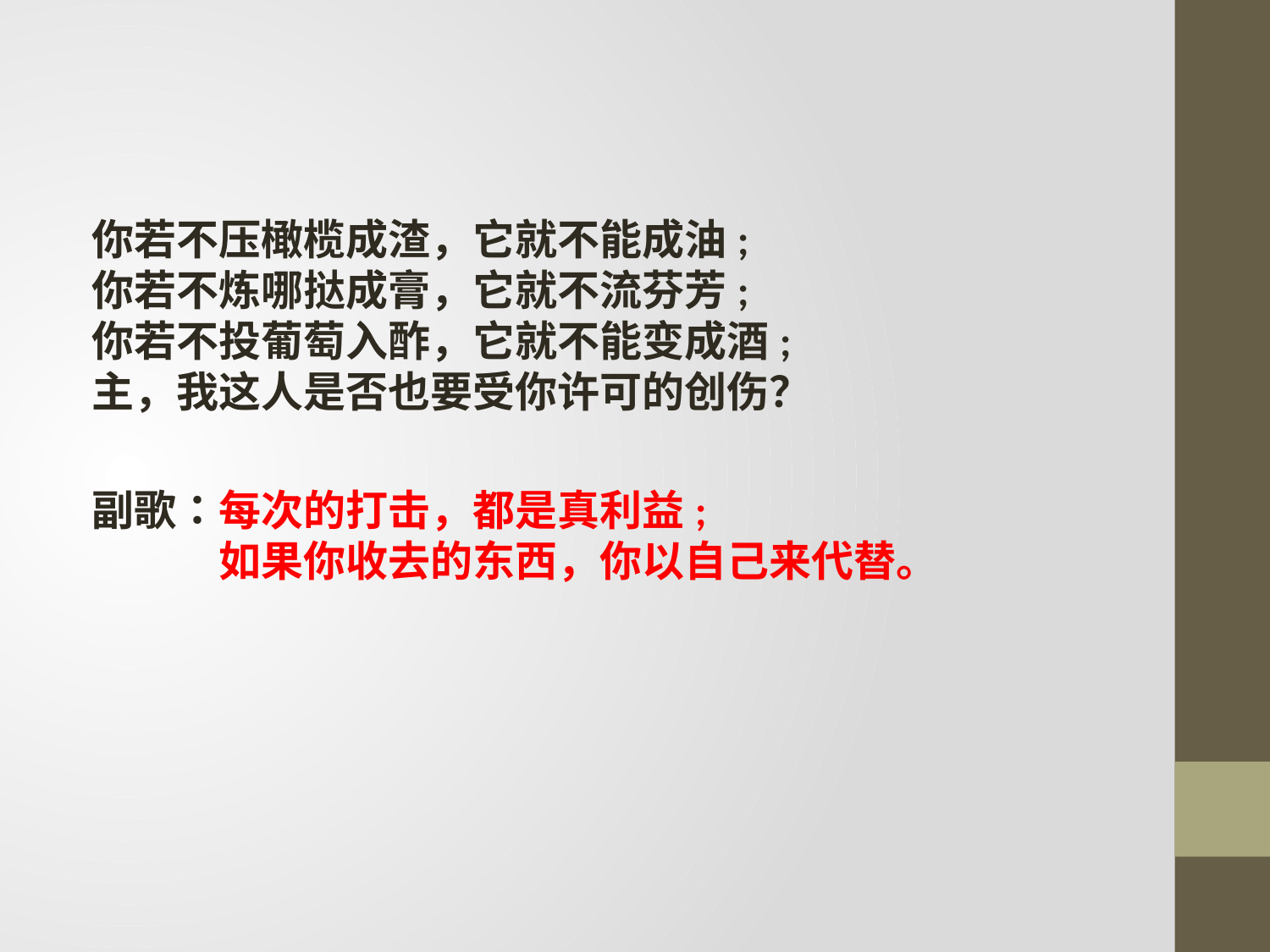

你若不压橄榄成渣，它就不能成油;
你若不炼哪挞成膏，它就不流芬芳;
你若不投葡萄入酢，它就不能变成酒;
主，我这人是否也要受你许可的创伤？

副歌：每次的打击，都是真利益;
　　　如果你收去的东西，你以自己来代替。